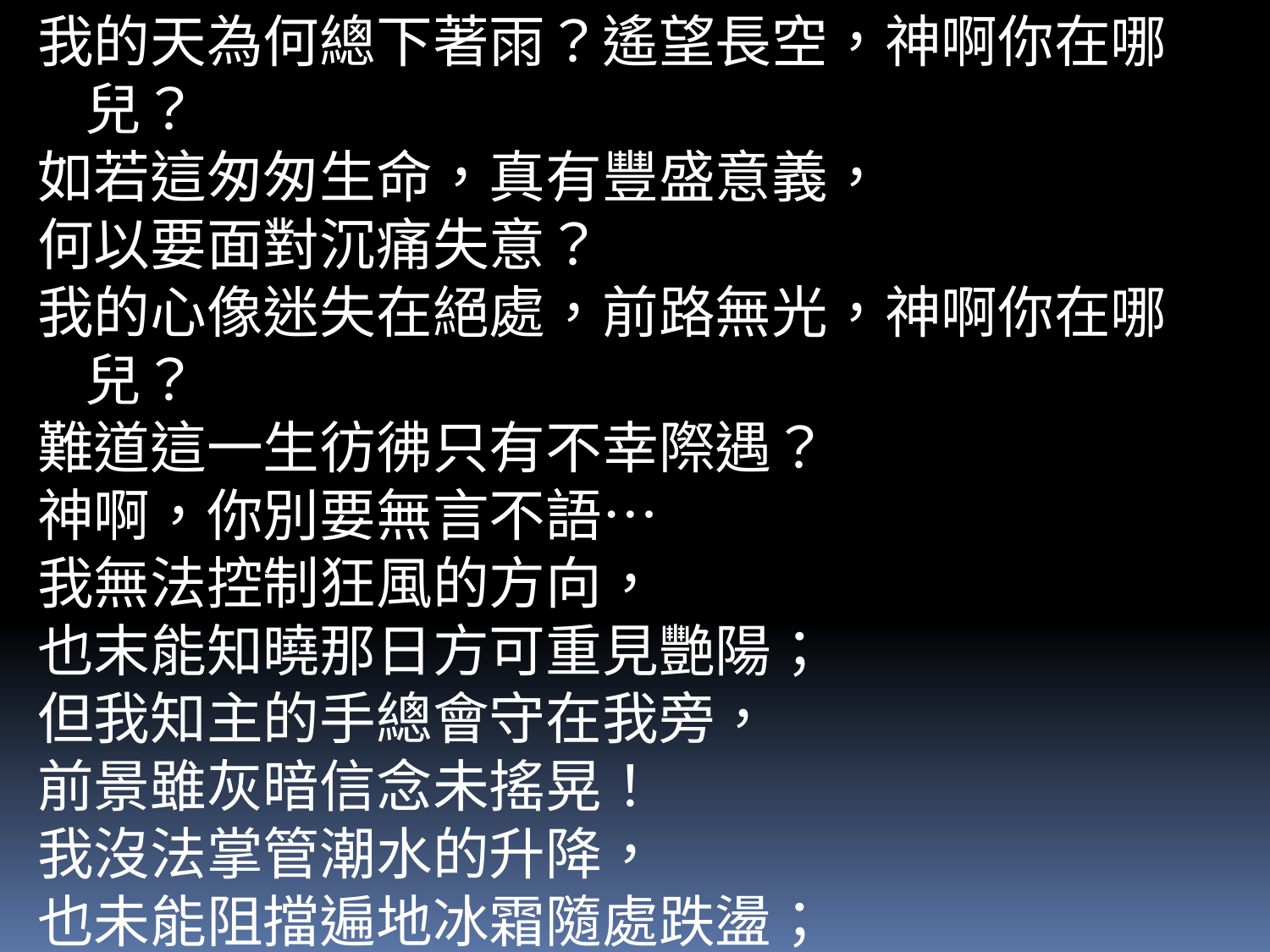

我的天為何總下著雨？遙望長空，神啊你在哪兒？
如若這匆匆生命，真有豐盛意義，
何以要面對沉痛失意？
我的心像迷失在絕處，前路無光，神啊你在哪兒？
難道這一生彷彿只有不幸際遇？
神啊，你別要無言不語…
我無法控制狂風的方向，
也末能知曉那日方可重見艷陽；
但我知主的手總會守在我旁，
前景雖灰暗信念未搖晃！
我沒法掌管潮水的升降，
也未能阻擋遍地冰霜隨處跌盪；
但我知主恩典足夠克服駭浪，無力的心可變堅壯。